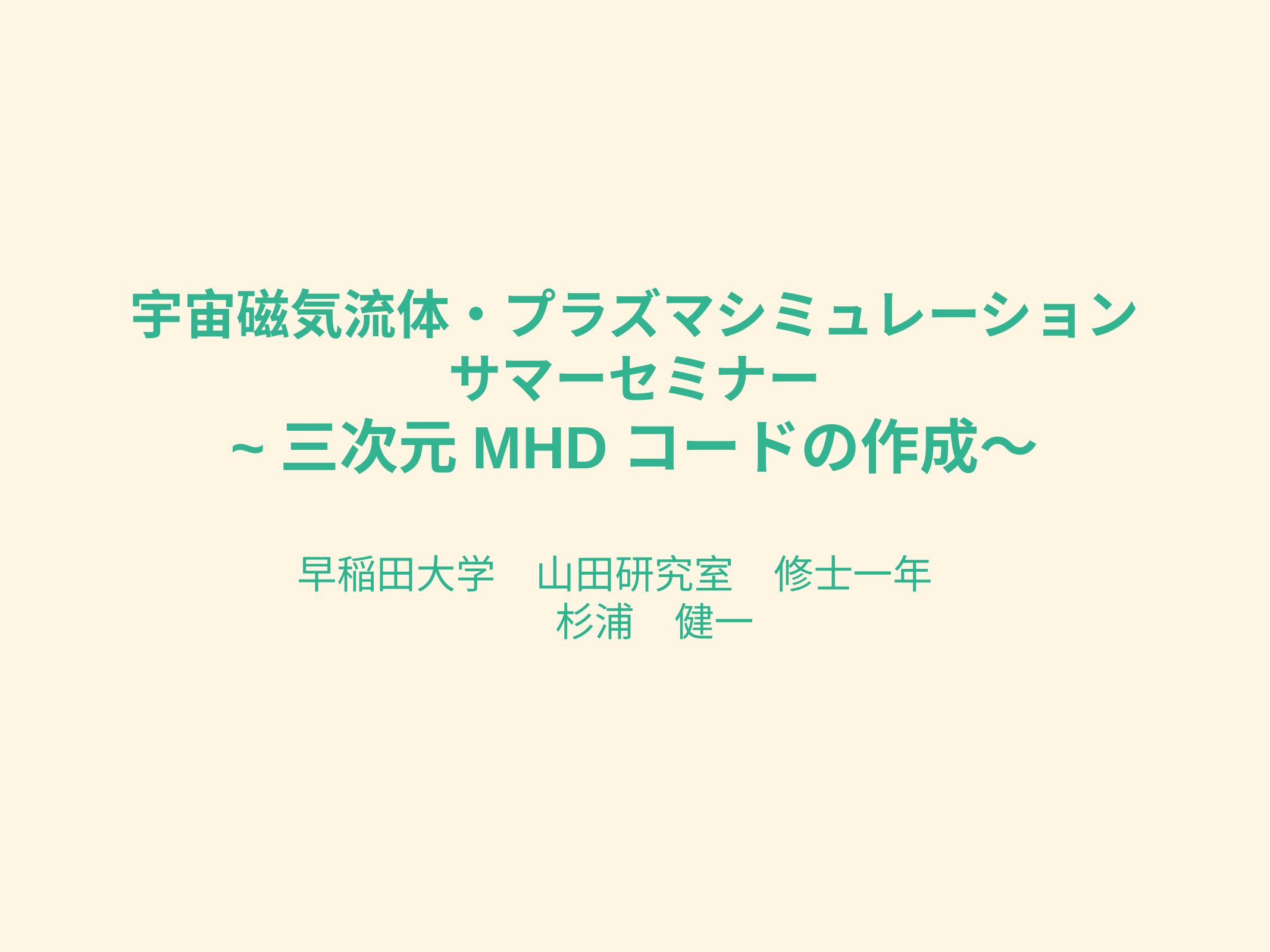

# 宇宙磁気流体・プラズマシミュレーション
サマーセミナー
~三次元MHDコードの作成〜
早稲田大学　山田研究室　修士一年
　杉浦　健一